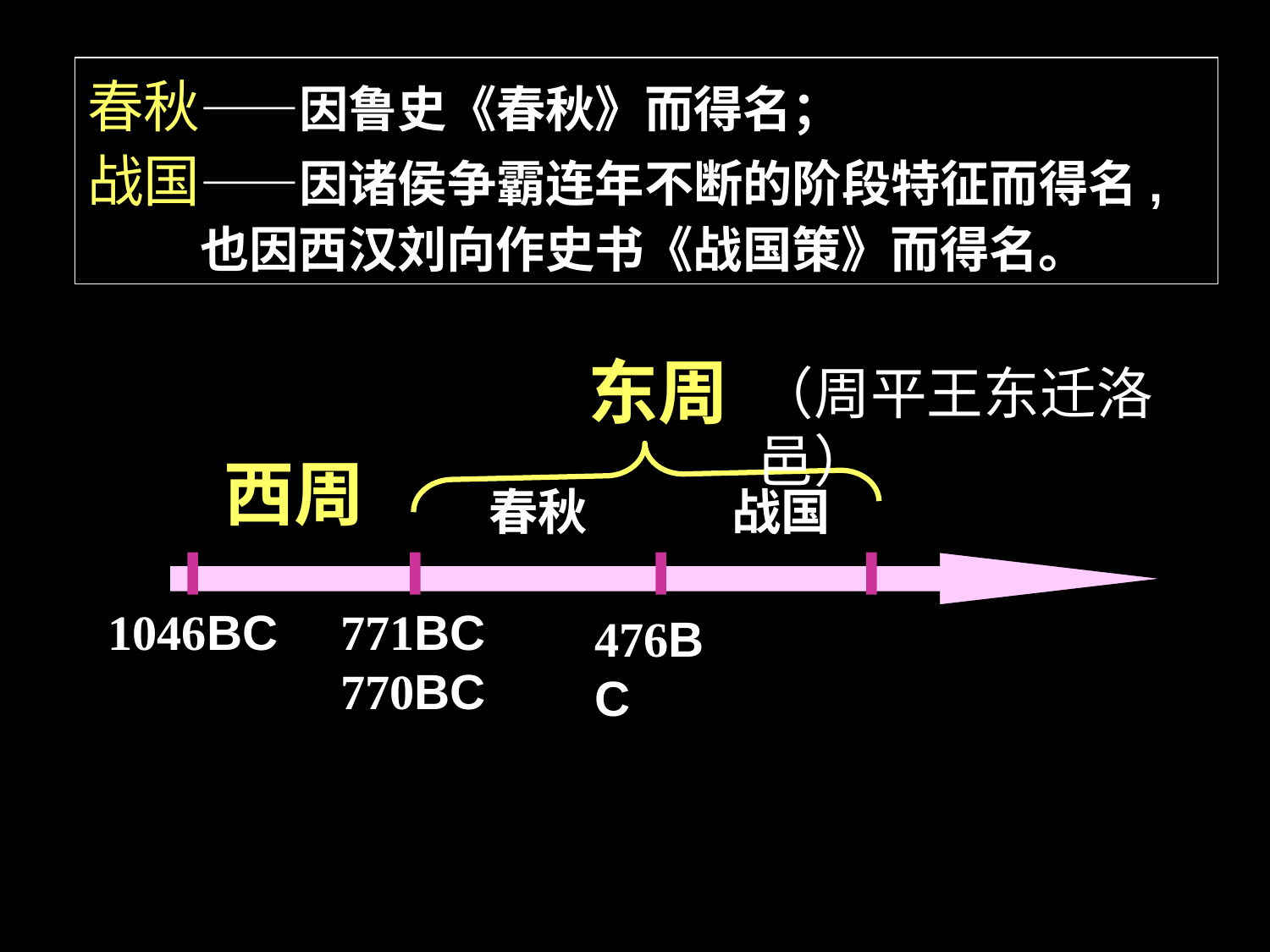

春秋——因鲁史《春秋》而得名；
战国——因诸侯争霸连年不断的阶段特征而得名,
         也因西汉刘向作史书《战国策》而得名。

东周
（周平王东迁洛邑）
西周
春秋
战国

1046BC
771BC
770BC
221BC
476BC
475BC